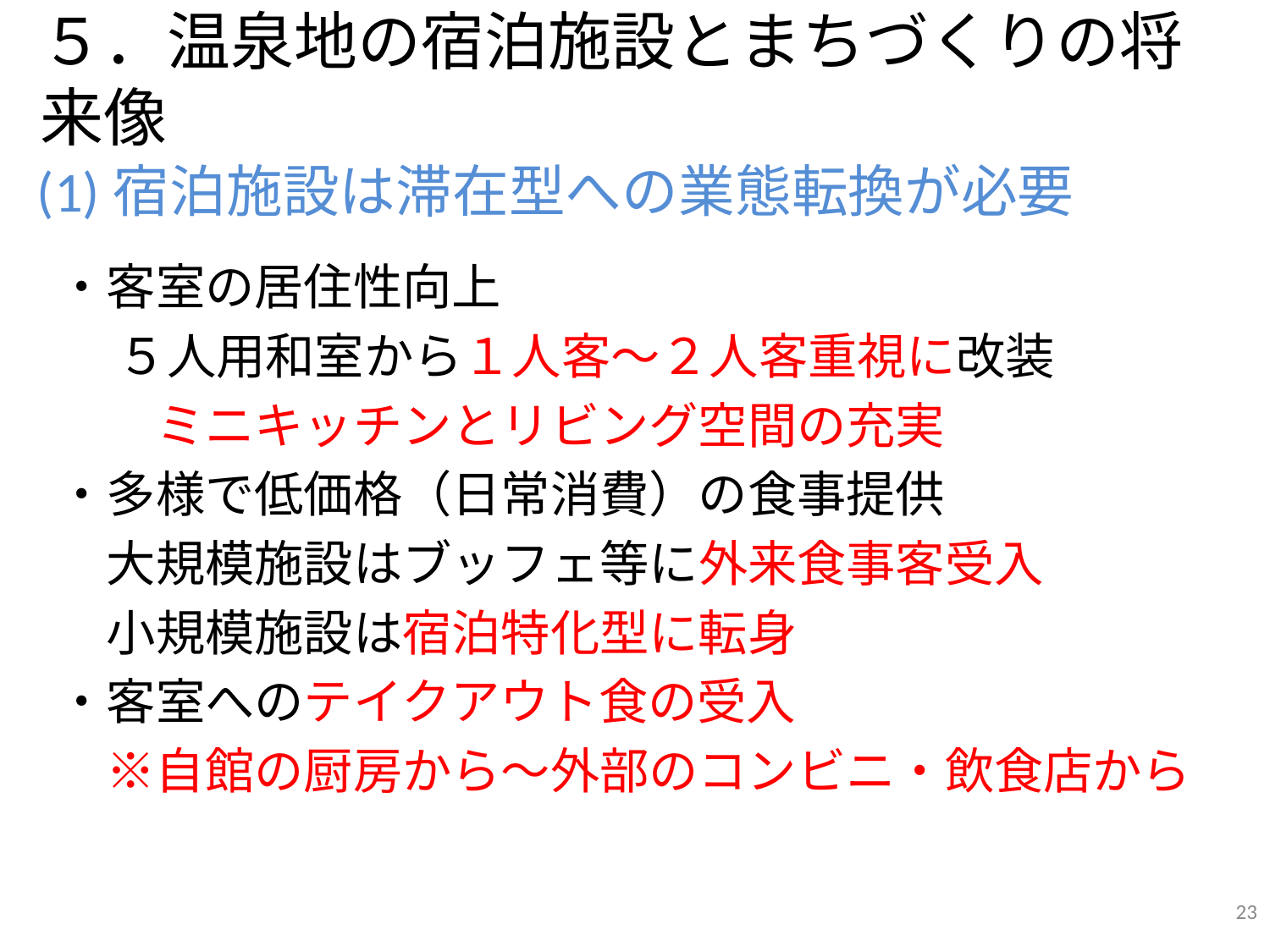

５．温泉地の宿泊施設とまちづくりの将来像
# (1)宿泊施設は滞在型への業態転換が必要
・客室の居住性向上
　 ５人用和室から１人客～２人客重視に改装
　　ミニキッチンとリビング空間の充実
・多様で低価格（日常消費）の食事提供
　大規模施設はブッフェ等に外来食事客受入
　小規模施設は宿泊特化型に転身
・客室へのテイクアウト食の受入
　※自館の厨房から～外部のコンビニ・飲食店から
23